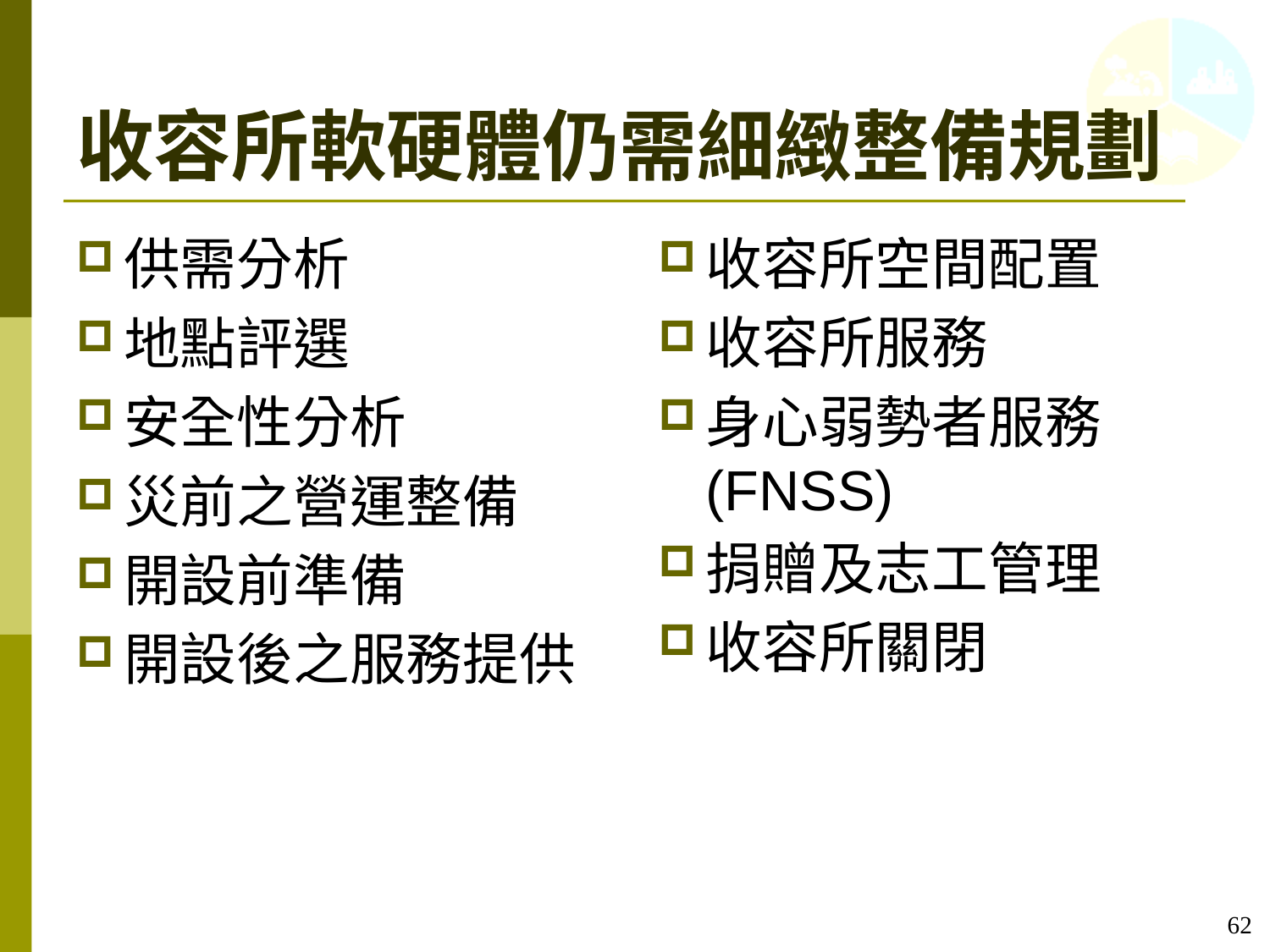

# 收容所軟硬體仍需細緻整備規劃
供需分析
地點評選
安全性分析
災前之營運整備
開設前準備
開設後之服務提供
收容所空間配置
收容所服務
身心弱勢者服務(FNSS)
捐贈及志工管理
收容所關閉

62